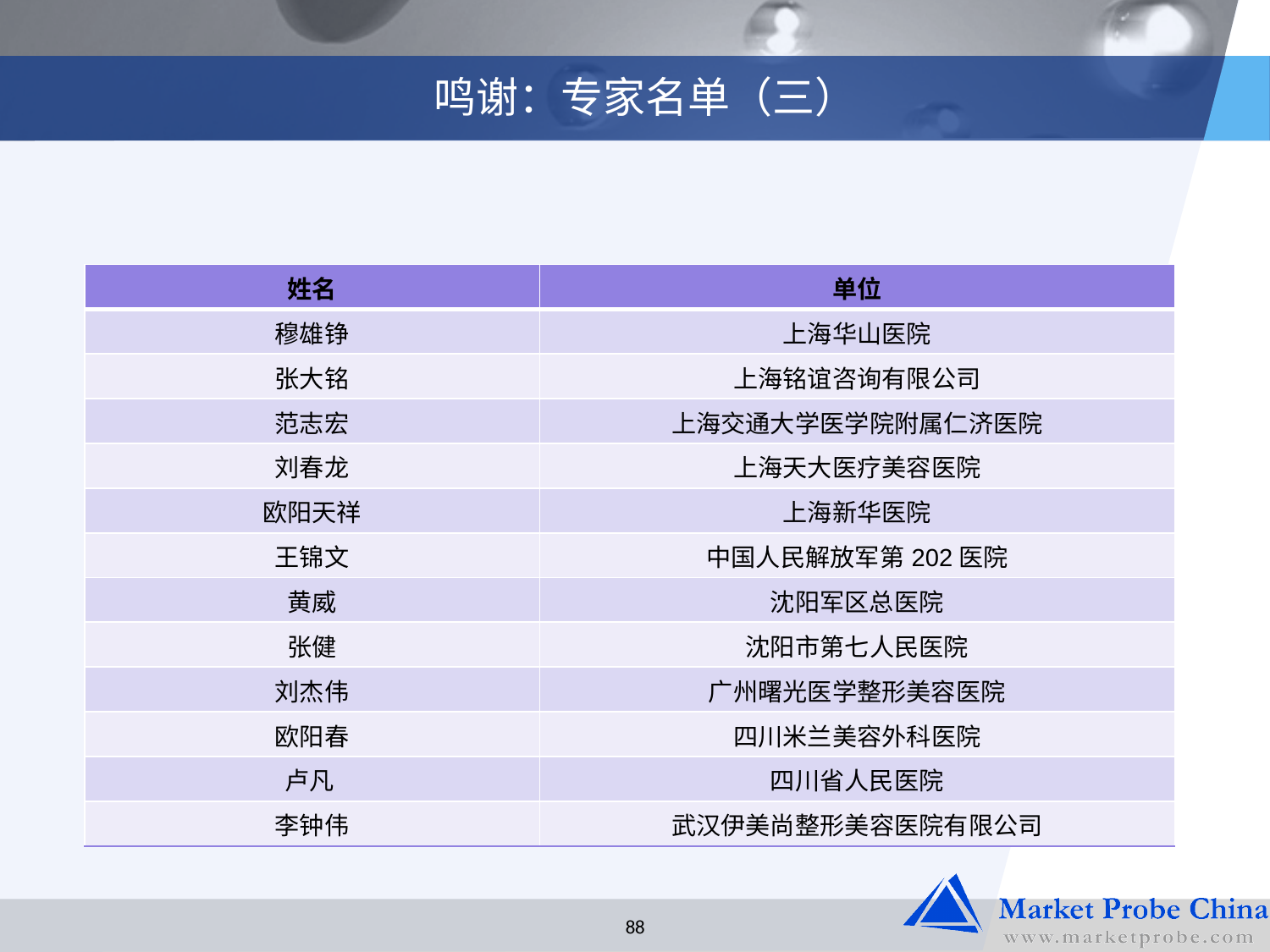

# 鸣谢：专家名单（三）
| 姓名 | 单位 |
| --- | --- |
| 穆雄铮 | 上海华山医院 |
| 张大铭 | 上海铭谊咨询有限公司 |
| 范志宏 | 上海交通大学医学院附属仁济医院 |
| 刘春龙 | 上海天大医疗美容医院 |
| 欧阳天祥 | 上海新华医院 |
| 王锦文 | 中国人民解放军第202医院 |
| 黄威 | 沈阳军区总医院 |
| 张健 | 沈阳市第七人民医院 |
| 刘杰伟 | 广州曙光医学整形美容医院 |
| 欧阳春 | 四川米兰美容外科医院 |
| 卢凡 | 四川省人民医院 |
| 李钟伟 | 武汉伊美尚整形美容医院有限公司 |
88